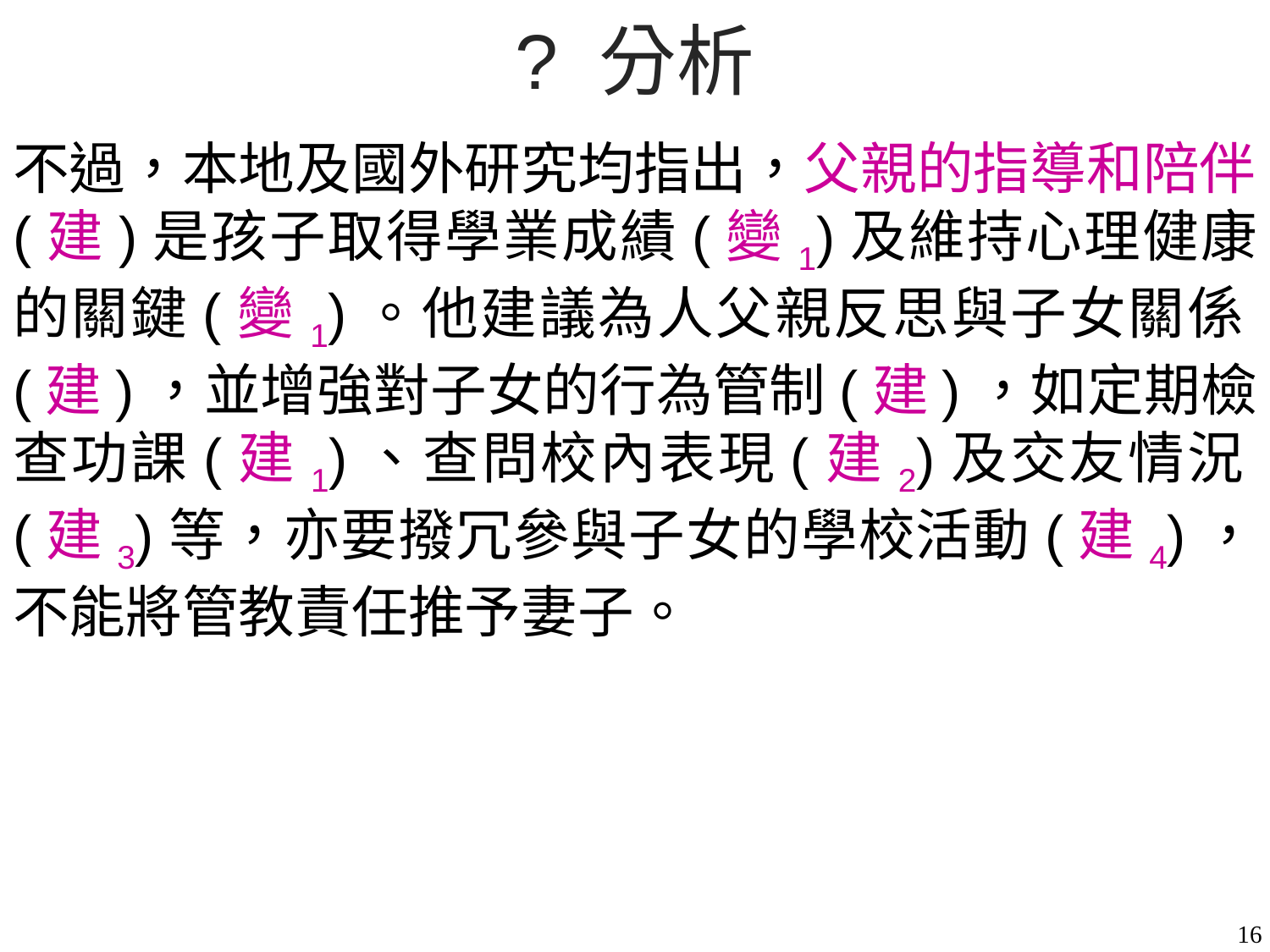

# ? 分析
不過，本地及國外研究均指出，父親的指導和陪伴(建)是孩子取得學業成績(變1)及維持心理健康的關鍵(變1)。他建議為人父親反思與子女關係(建)，並增強對子女的行為管制(建)，如定期檢查功課(建1)、查問校內表現(建2)及交友情況(建3)等，亦要撥冗參與子女的學校活動(建4)，不能將管教責任推予妻子。

16